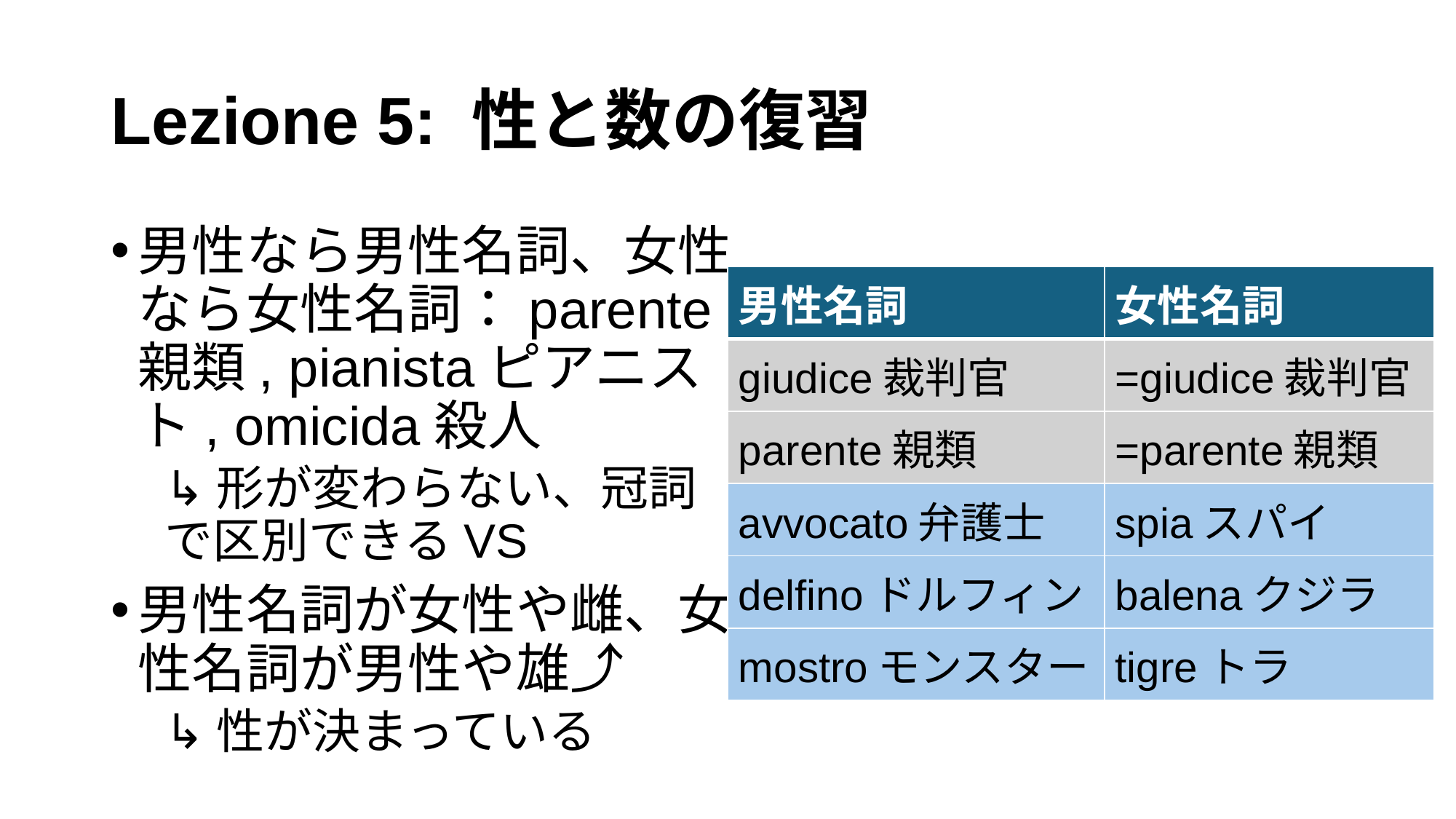

# Lezione 5: 性と数の復習
男性なら男性名詞、女性なら女性名詞：parente親類, pianistaピアニスト, omicida殺人
↳形が変わらない、冠詞で区別できるVS
男性名詞が女性や雌、女性名詞が男性や雄⤴
↳性が決まっている

| 男性名詞 | 女性名詞 |
| --- | --- |
| giudice裁判官 | =giudice裁判官 |
| parente親類 | =parente親類 |
| avvocato弁護士 | spiaスパイ |
| delfinoドルフィン | balenaクジラ |
| mostroモンスター | tigreトラ |